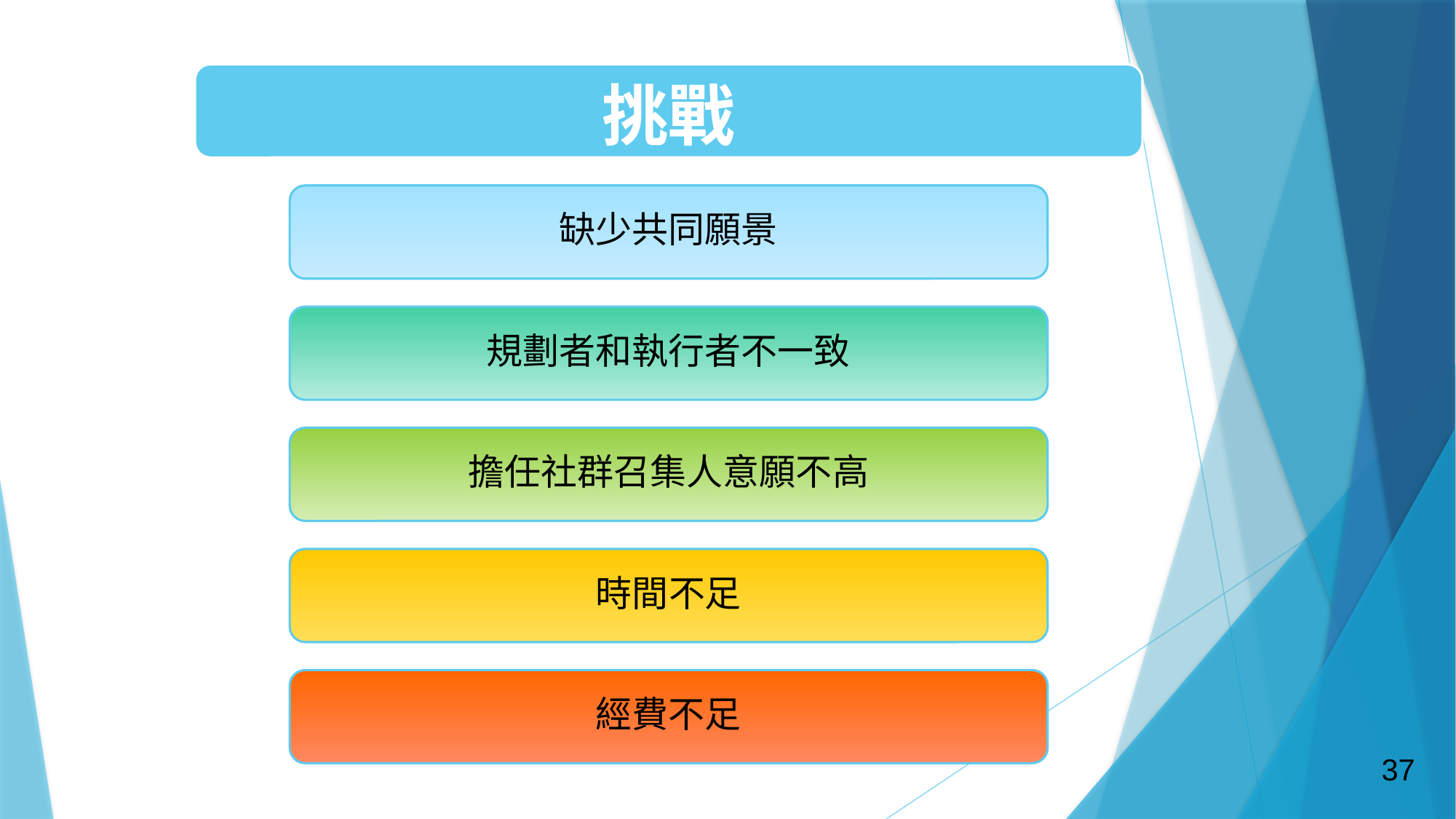

挑戰
缺少共同願景
規劃者和執行者不一致
擔任社群召集人意願不高
時間不足
經費不足
37